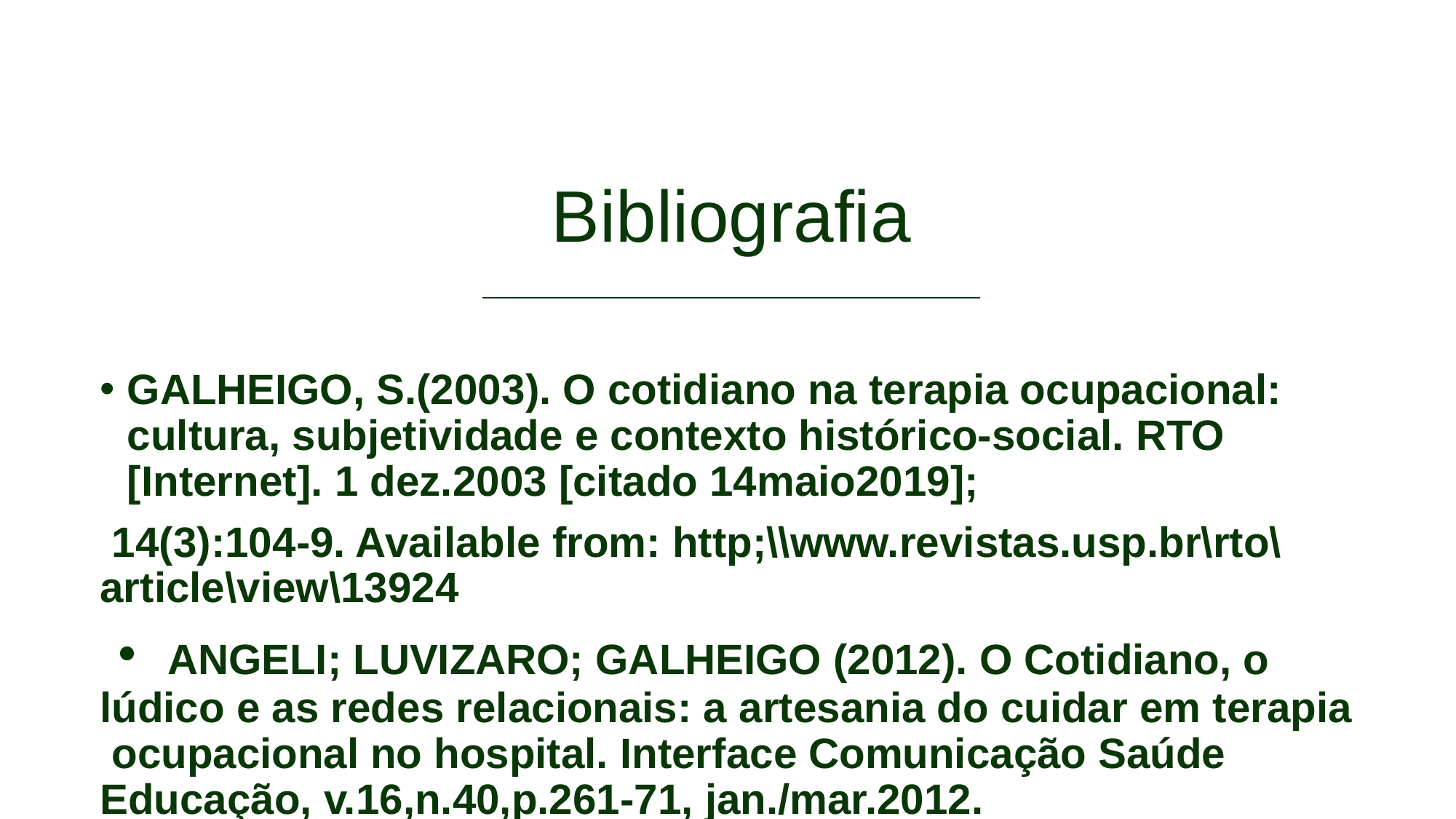

# Bibliografia
GALHEIGO, S.(2003). O cotidiano na terapia ocupacional: cultura, subjetividade e contexto histórico-social. RTO [Internet]. 1 dez.2003 [citado 14maio2019];
 14(3):104-9. Available from: http;\\www.revistas.usp.br\rto\article\view\13924
・ANGELI; LUVIZARO; GALHEIGO (2012). O Cotidiano, o lúdico e as redes relacionais: a artesania do cuidar em terapia  ocupacional no hospital. Interface Comunicação Saúde Educação, v.16,n.40,p.261-71, jan./mar.2012.